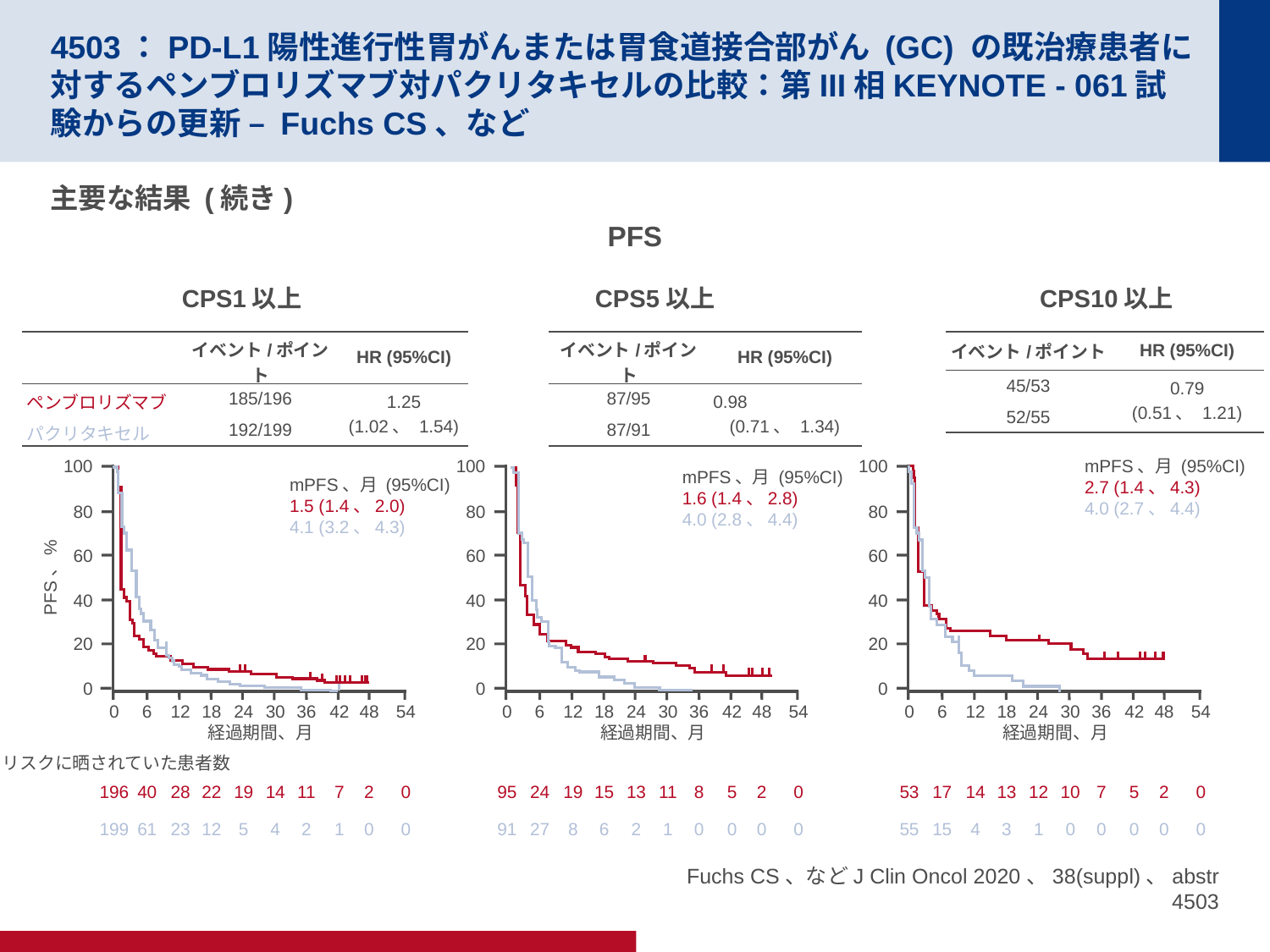

# 4503：PD-L1陽性進行性胃がんまたは胃食道接合部がん (GC) の既治療患者に対するペンブロリズマブ対パクリタキセルの比較：第III相KEYNOTE - 061試験からの更新 – Fuchs CS、など
主要な結果 (続き)

PFS
CPS1以上
CPS5以上
CPS10以上
|  | イベント/ポイント | HR (95%CI) |
| --- | --- | --- |
| ペンブロリズマブ | 185/196 | 1.25 (1.02、 1.54) |
| パクリタキセル | 192/199 |  |
| イベント/ポイント | HR (95%CI) |
| --- | --- |
| 87/95 | 0.98 (0.71、 1.34) |
| 87/91 |  |
| イベント/ポイント | HR (95%CI) |
| --- | --- |
| 45/53 | 0.79 (0.51、 1.21) |
| 52/55 |  |
mPFS、月 (95%CI)
2.7 (1.4、4.3)
4.0 (2.7、4.4)

100
100
100
mPFS、月 (95%CI)
1.6 (1.4、2.8)
4.0 (2.8、4.4)

mPFS、月 (95%CI)
1.5 (1.4、2.0)
4.1 (3.2、4.3)

80
80
80

60
60
60

PFS、%
40
40
40

20
20
20

0
0
0

0
6
12
18
24
30
36
42
48
54
0
6
12
18
24
30
36
42
48
54
0
6
12
18
24
30
36
42
48
54
経過期間、月
経過期間、月
経過期間、月
リスクに晒されていた患者数
196
40
28
22
19
14
11
7
2
0
95
24
19
15
13
11
8
5
2
0
53
17
14
13
12
10
7
5
2
0
199
61
23
12
5
4
2
1
0
0
91
27
8
6
2
1
0
0
0
0
55
15
4
3
1
0
0
0
0
0
Fuchs CS、などJ Clin Oncol 2020、38(suppl)、abstr 4503